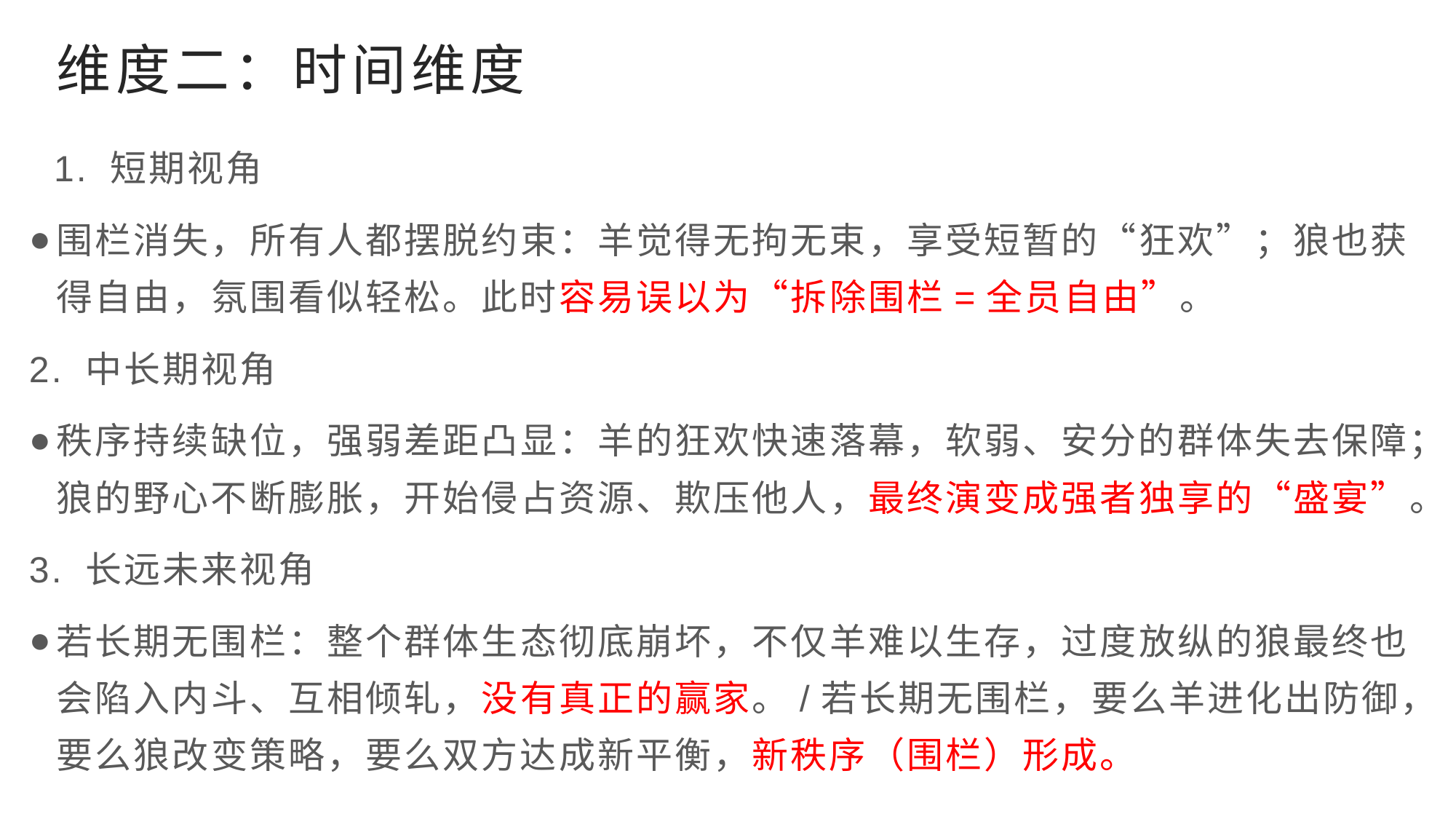

# 维度二：时间维度
  1. 短期视角
围栏消失，所有人都摆脱约束：羊觉得无拘无束，享受短暂的“狂欢”；狼也获得自由，氛围看似轻松。此时容易误以为“拆除围栏=全员自由”。
2. 中长期视角
秩序持续缺位，强弱差距凸显：羊的狂欢快速落幕，软弱、安分的群体失去保障；狼的野心不断膨胀，开始侵占资源、欺压他人，最终演变成强者独享的“盛宴”。
3. 长远未来视角
若长期无围栏：整个群体生态彻底崩坏，不仅羊难以生存，过度放纵的狼最终也会陷入内斗、互相倾轧，没有真正的赢家。/若长期无围栏，要么羊进化出防御，要么狼改变策略，要么双方达成新平衡，新秩序（围栏）形成。